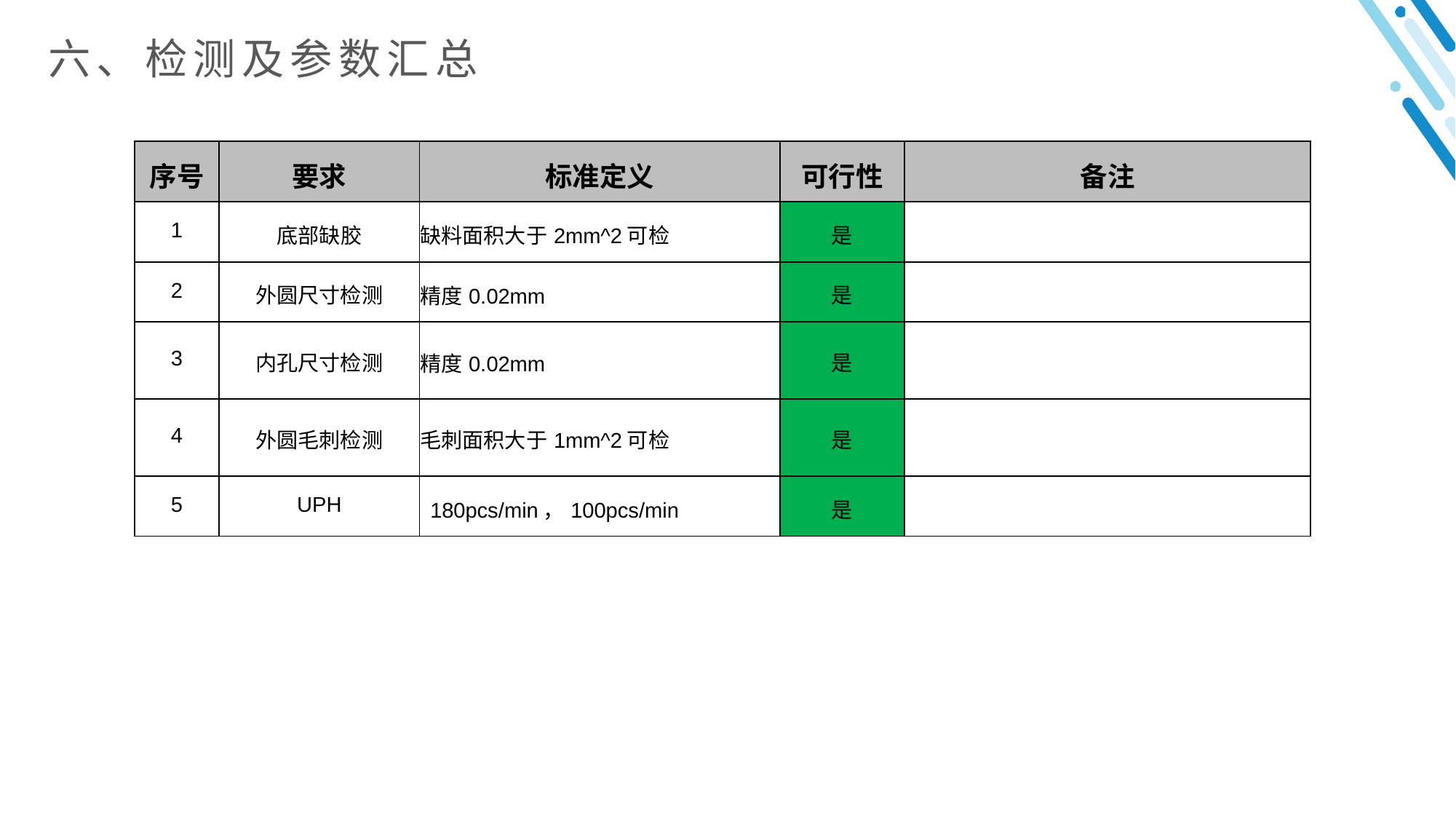

# 六、检测及参数汇总
| 序号 | 要求 | 标准定义 | 可行性 | 备注 |
| --- | --- | --- | --- | --- |
| 1 | 底部缺胶 | 缺料面积大于2mm^2可检 | 是 |  |
| 2 | 外圆尺寸检测 | 精度0.02mm | 是 |  |
| 3 | 内孔尺寸检测 | 精度0.02mm | 是 |  |
| 4 | 外圆毛刺检测 | 毛刺面积大于1mm^2可检 | 是 |  |
| 5 | UPH | 180pcs/min，100pcs/min | 是 |  |